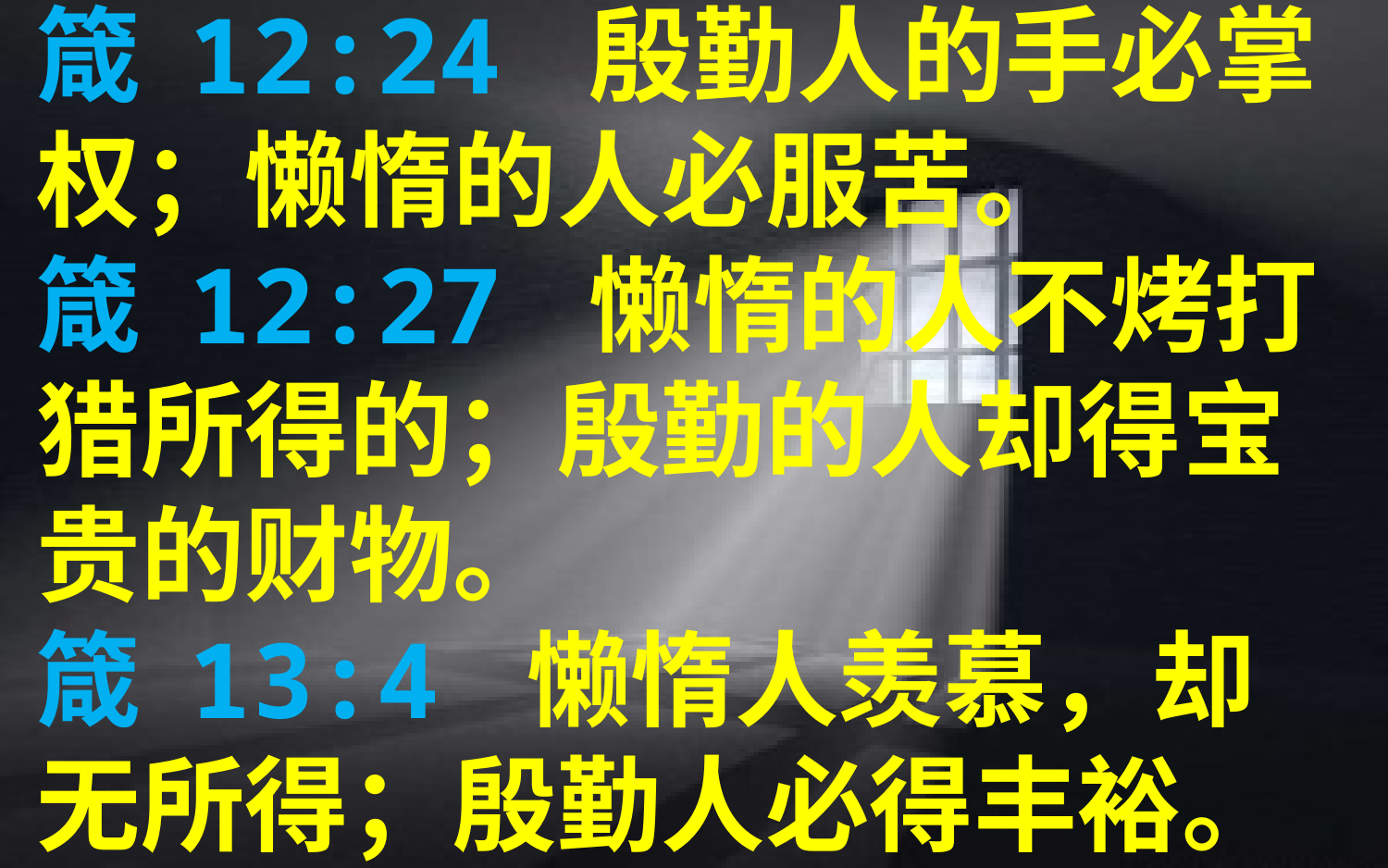

箴 12:24 殷勤人的手必掌权；懒惰的人必服苦。
箴 12:27 懒惰的人不烤打猎所得的；殷勤的人却得宝贵的财物。
箴 13:4 懒惰人羡慕，却无所得；殷勤人必得丰裕。